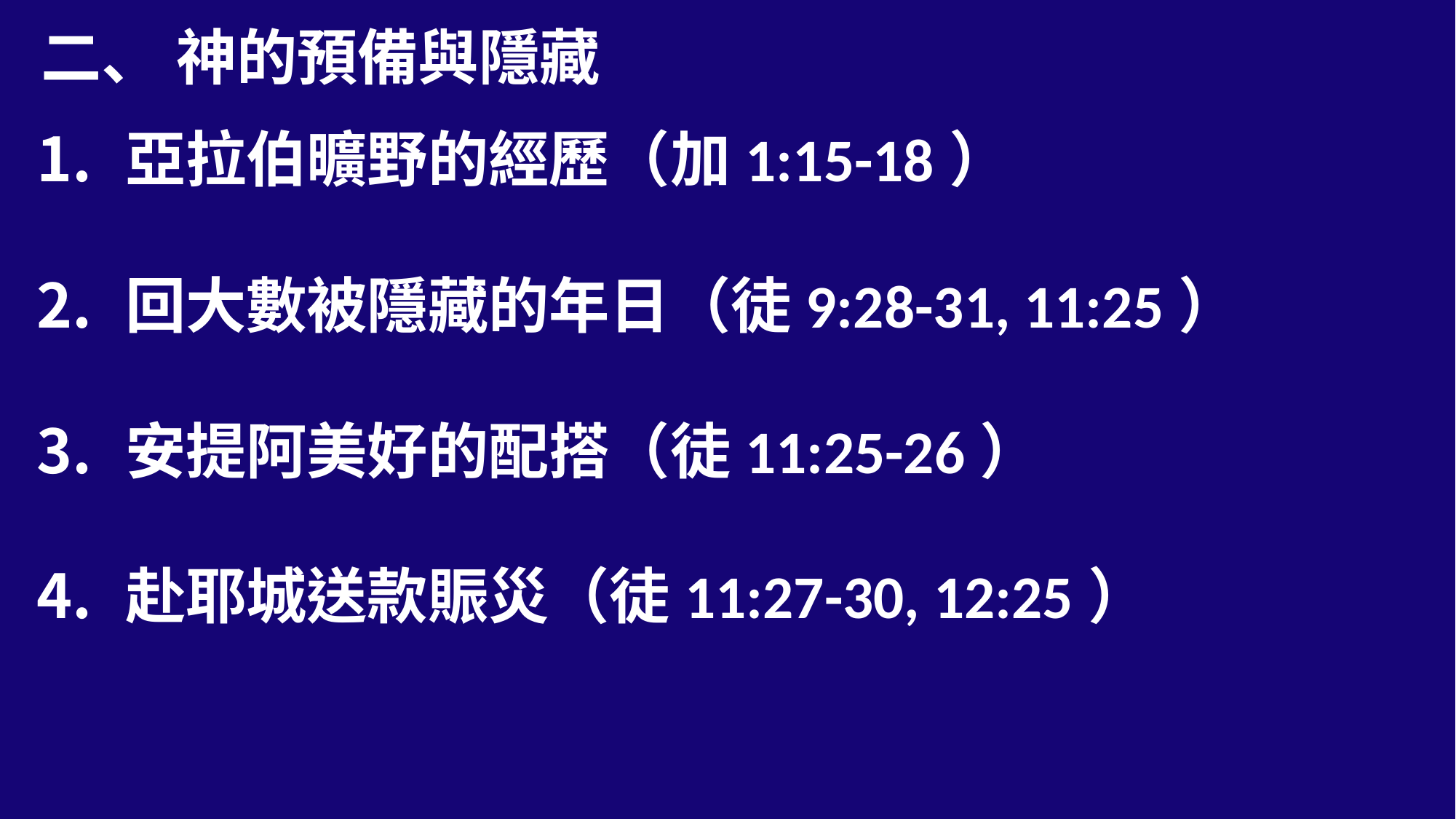

二、 神的預備與隱藏
亞拉伯曠野的經歷（加1:15-18）

回大數被隱藏的年日（徒9:28-31, 11:25）

安提阿美好的配搭（徒11:25-26）

赴耶城送款賑災（徒11:27-30, 12:25）